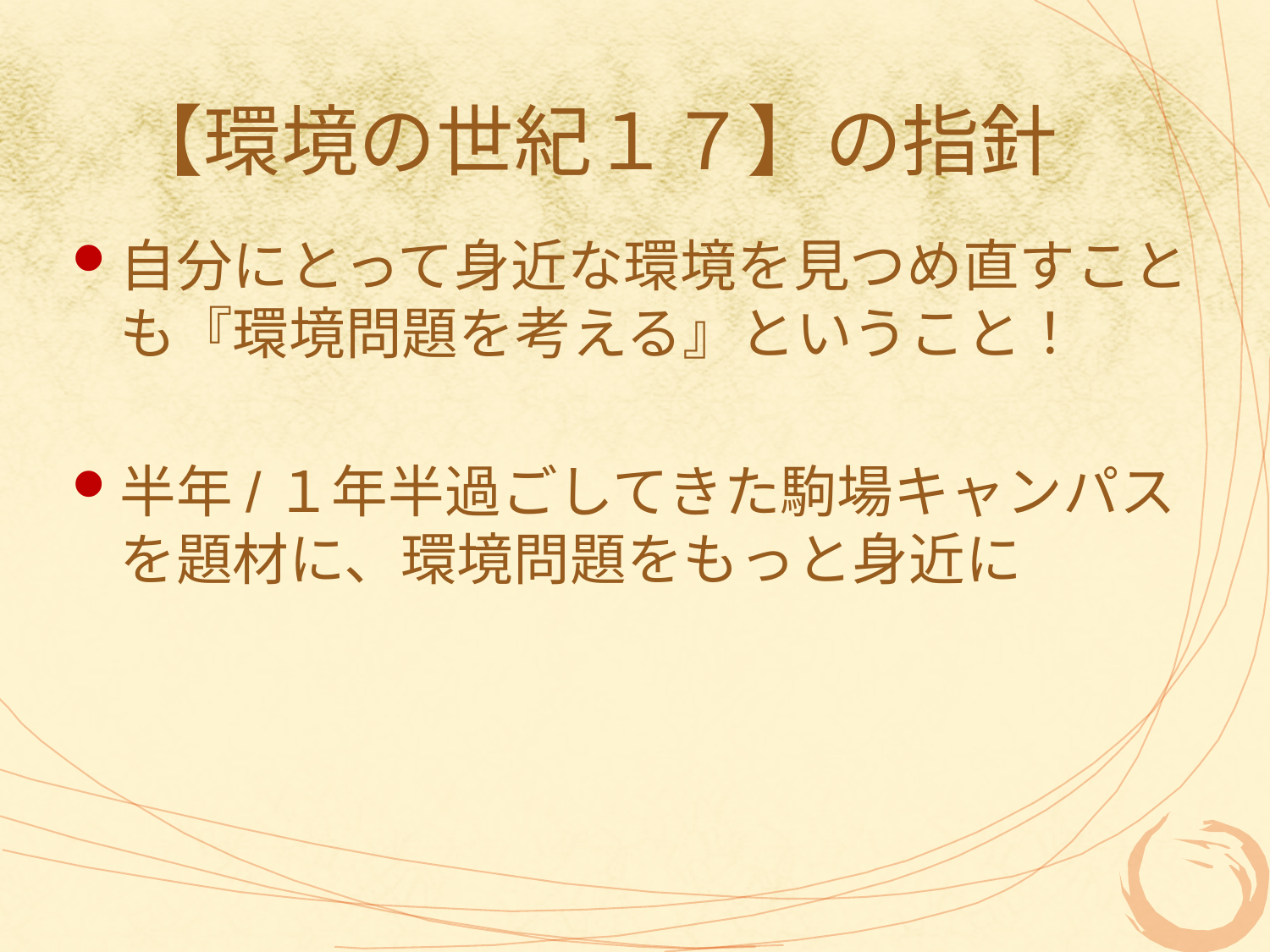

# 【環境の世紀１７】の指針
自分にとって身近な環境を見つめ直すことも『環境問題を考える』ということ！

半年/１年半過ごしてきた駒場キャンパスを題材に、環境問題をもっと身近に